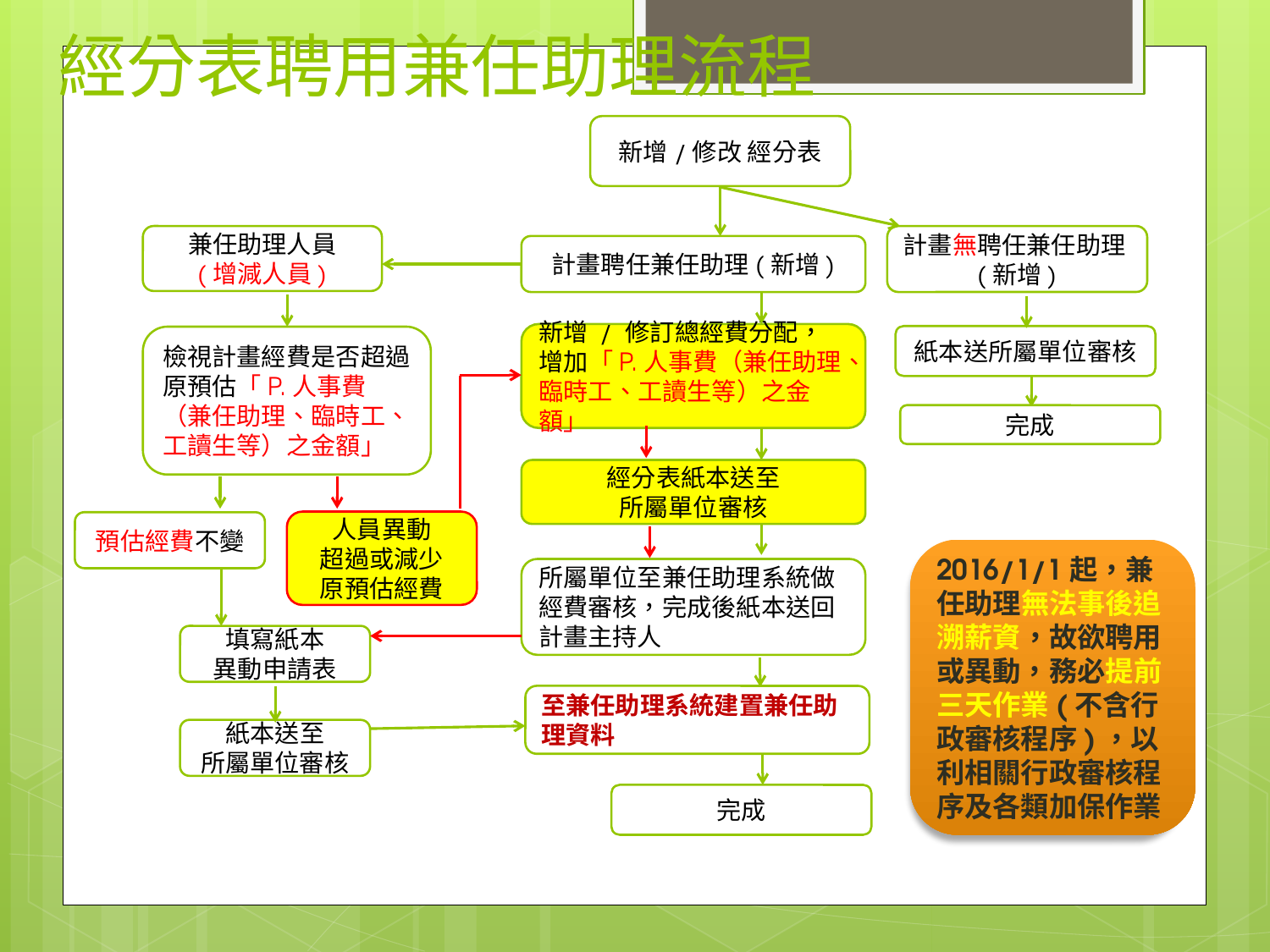

# 經分表聘用兼任助理流程
新增/修改 經分表
計畫無聘任兼任助理(新增)
計畫聘任兼任助理(新增)
新增 / 修訂總經費分配，增加「P.人事費（兼任助理、臨時工、工讀生等）之金額」
紙本送所屬單位審核
完成
經分表紙本送至
所屬單位審核
所屬單位至兼任助理系統做經費審核，完成後紙本送回計畫主持人
至兼任助理系統建置兼任助理資料
完成
兼任助理人員
(增減人員)
檢視計畫經費是否超過原預估「P.人事費（兼任助理、臨時工、工讀生等）之金額」
人員異動
超過或減少
原預估經費
預估經費不變
填寫紙本
異動申請表
紙本送至
所屬單位審核

2016/1/1起，兼任助理無法事後追溯薪資，故欲聘用或異動，務必提前三天作業(不含行政審核程序)，以利相關行政審核程序及各類加保作業